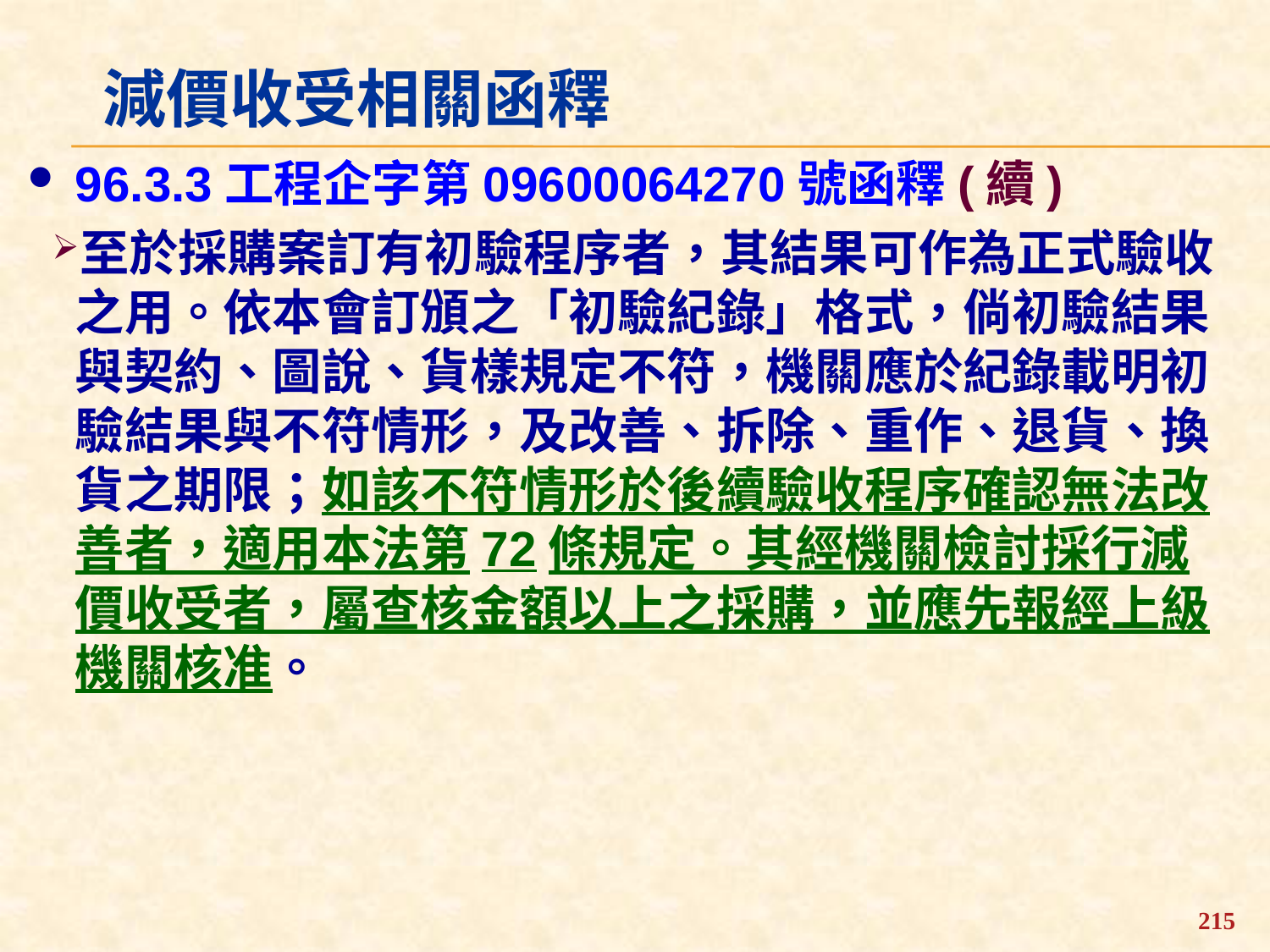

減價收受相關函釋
96.3.3工程企字第09600064270號函釋(續)
至於採購案訂有初驗程序者，其結果可作為正式驗收之用。依本會訂頒之「初驗紀錄」格式，倘初驗結果與契約、圖說、貨樣規定不符，機關應於紀錄載明初驗結果與不符情形，及改善、拆除、重作、退貨、換貨之期限；如該不符情形於後續驗收程序確認無法改善者，適用本法第72條規定。其經機關檢討採行減價收受者，屬查核金額以上之採購，並應先報經上級機關核准。

215